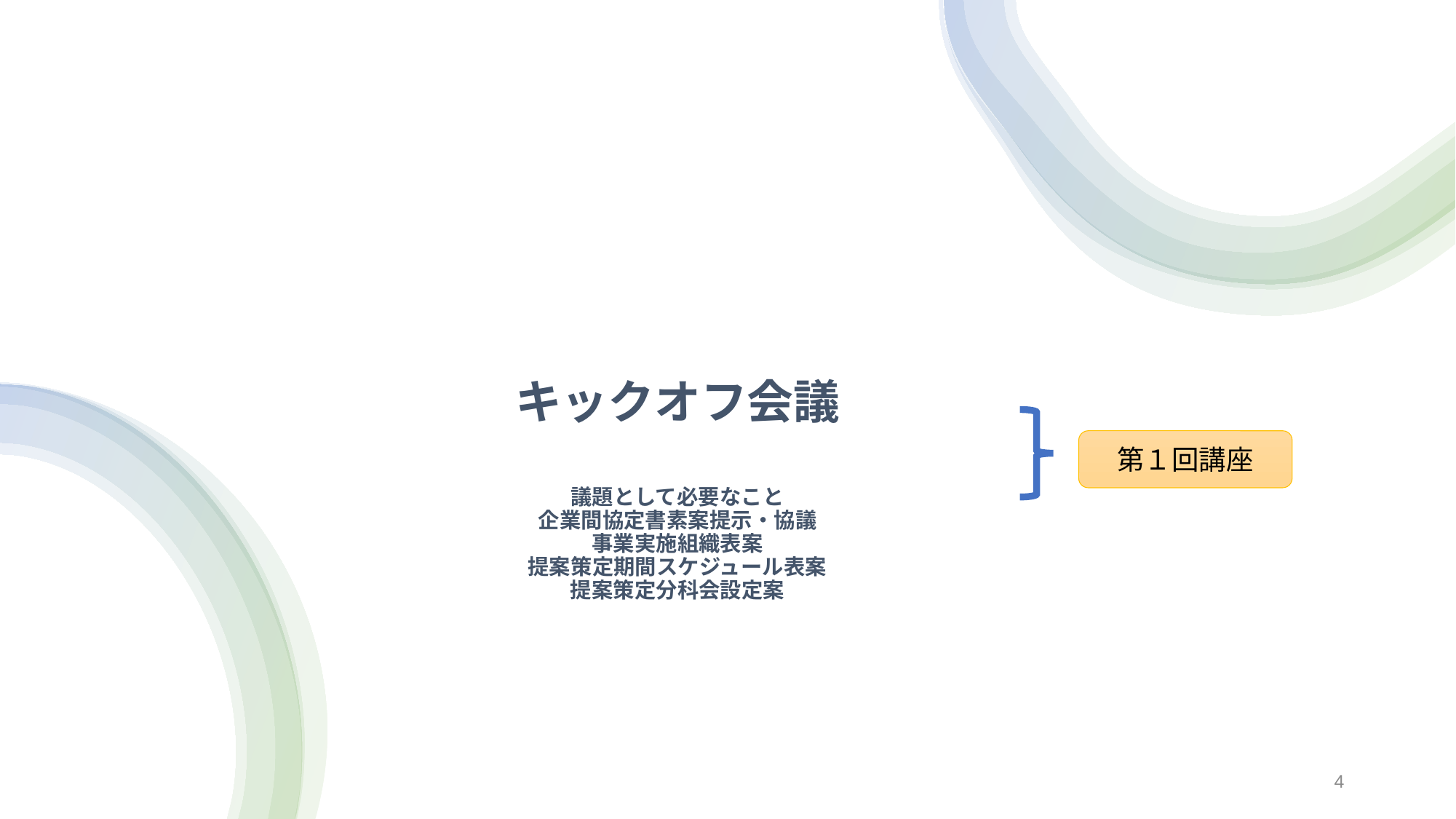

# キックオフ会議 議題として必要なこと 企業間協定書素案提示・協議 事業実施組織表案 提案策定期間スケジュール表案 提案策定分科会設定案

第１回講座

4